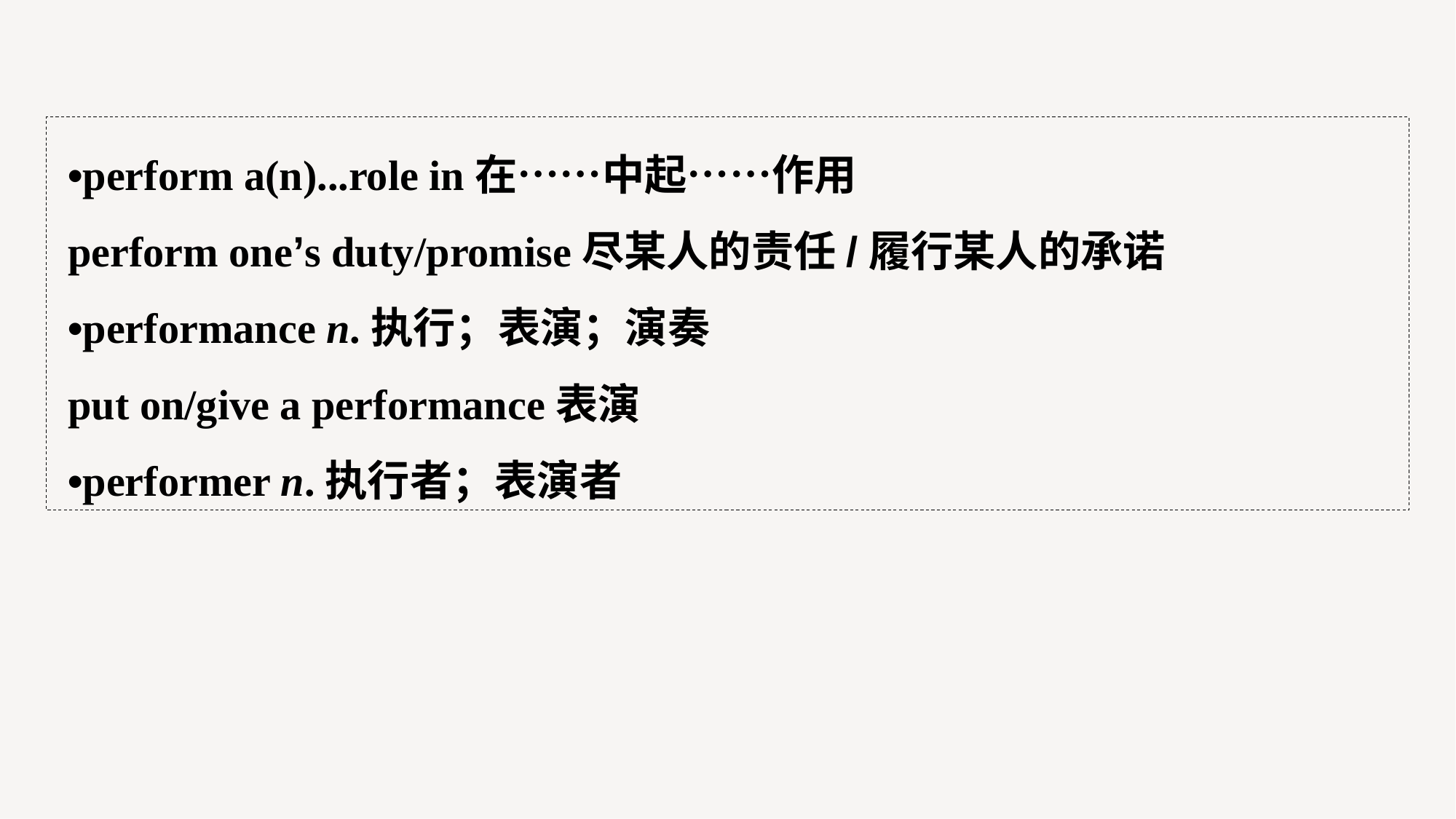

•perform a(n)...role in在……中起……作用
perform one’s duty/promise尽某人的责任/履行某人的承诺
•performance n.执行；表演；演奏
put on/give a performance表演
•performer n.执行者；表演者